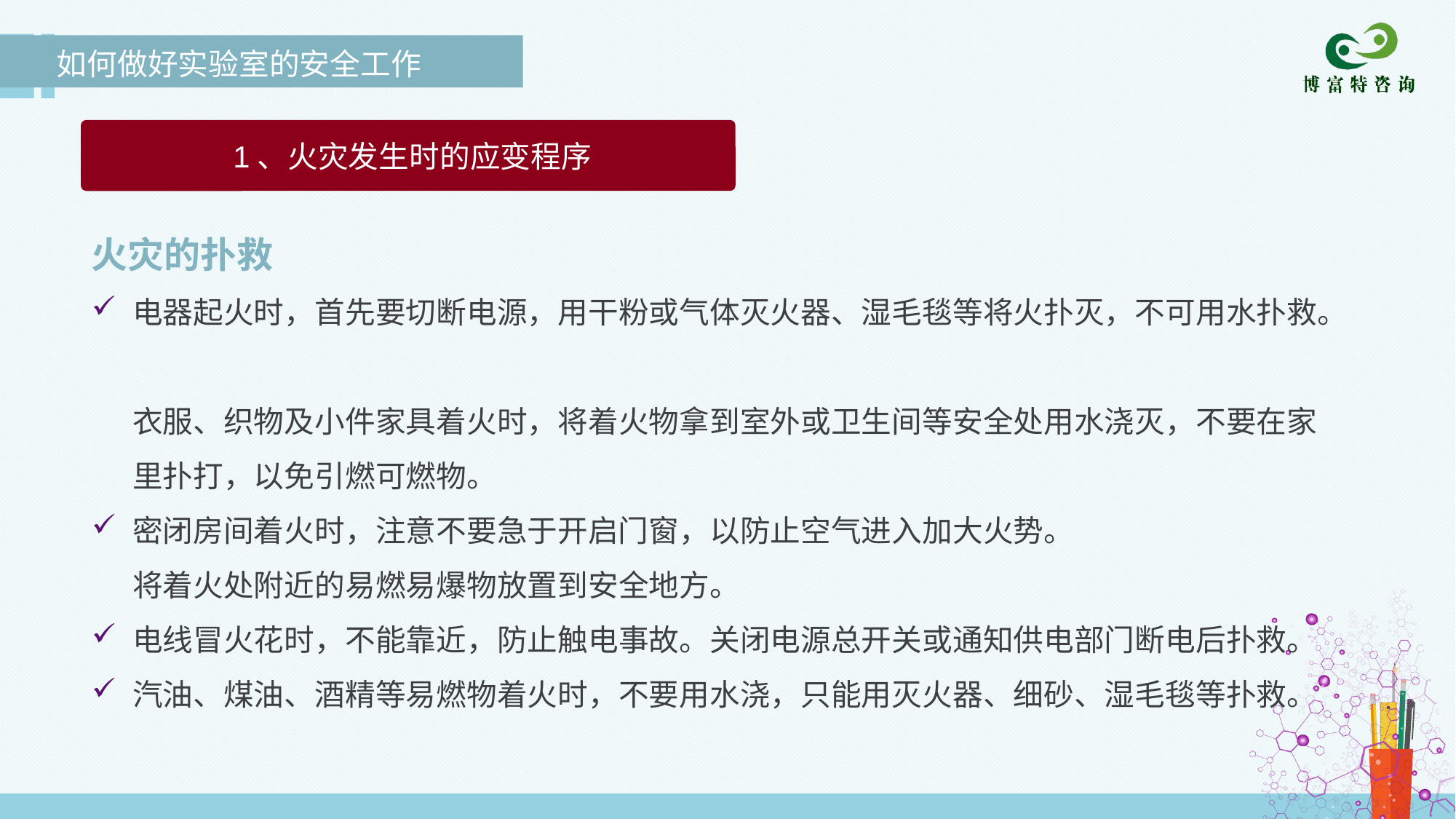

如何做好实验室的安全工作
 1、火灾发生时的应变程序
火灾的扑救
电器起火时，首先要切断电源，用干粉或气体灭火器、湿毛毯等将火扑灭，不可用水扑救。
衣服、织物及小件家具着火时，将着火物拿到室外或卫生间等安全处用水浇灭，不要在家里扑打，以免引燃可燃物。
密闭房间着火时，注意不要急于开启门窗，以防止空气进入加大火势。
将着火处附近的易燃易爆物放置到安全地方。
电线冒火花时，不能靠近，防止触电事故。关闭电源总开关或通知供电部门断电后扑救。
汽油、煤油、酒精等易燃物着火时，不要用水浇，只能用灭火器、细砂、湿毛毯等扑救。